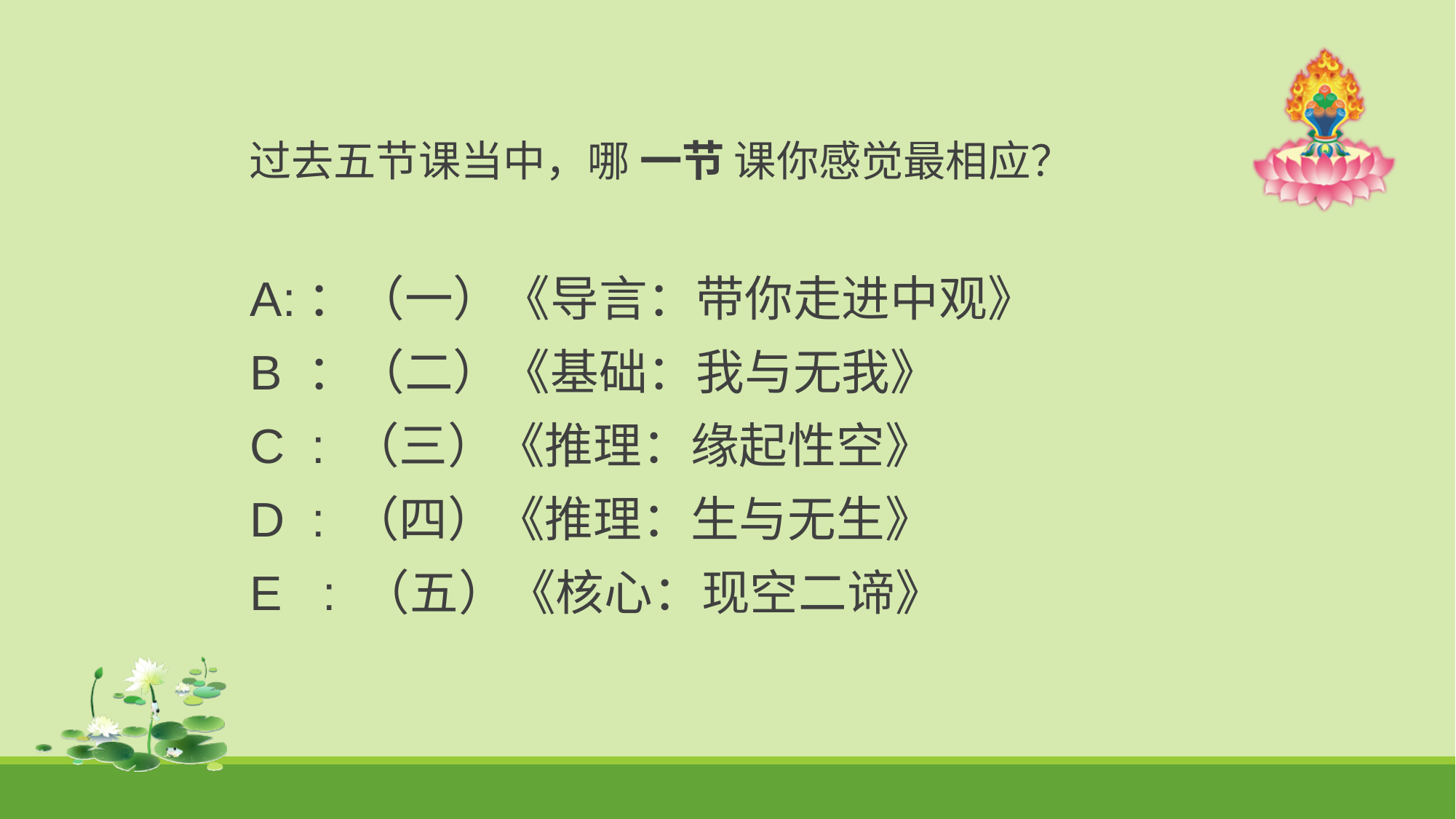

过去五节课当中，哪 一节 课你感觉最相应？

A:：（一）《导言：带你走进中观》
B ：（二）《基础：我与无我》
C  : （三）《推理：缘起性空》
D  : （四）《推理：生与无生》
E   : （五）《核心：现空二谛》